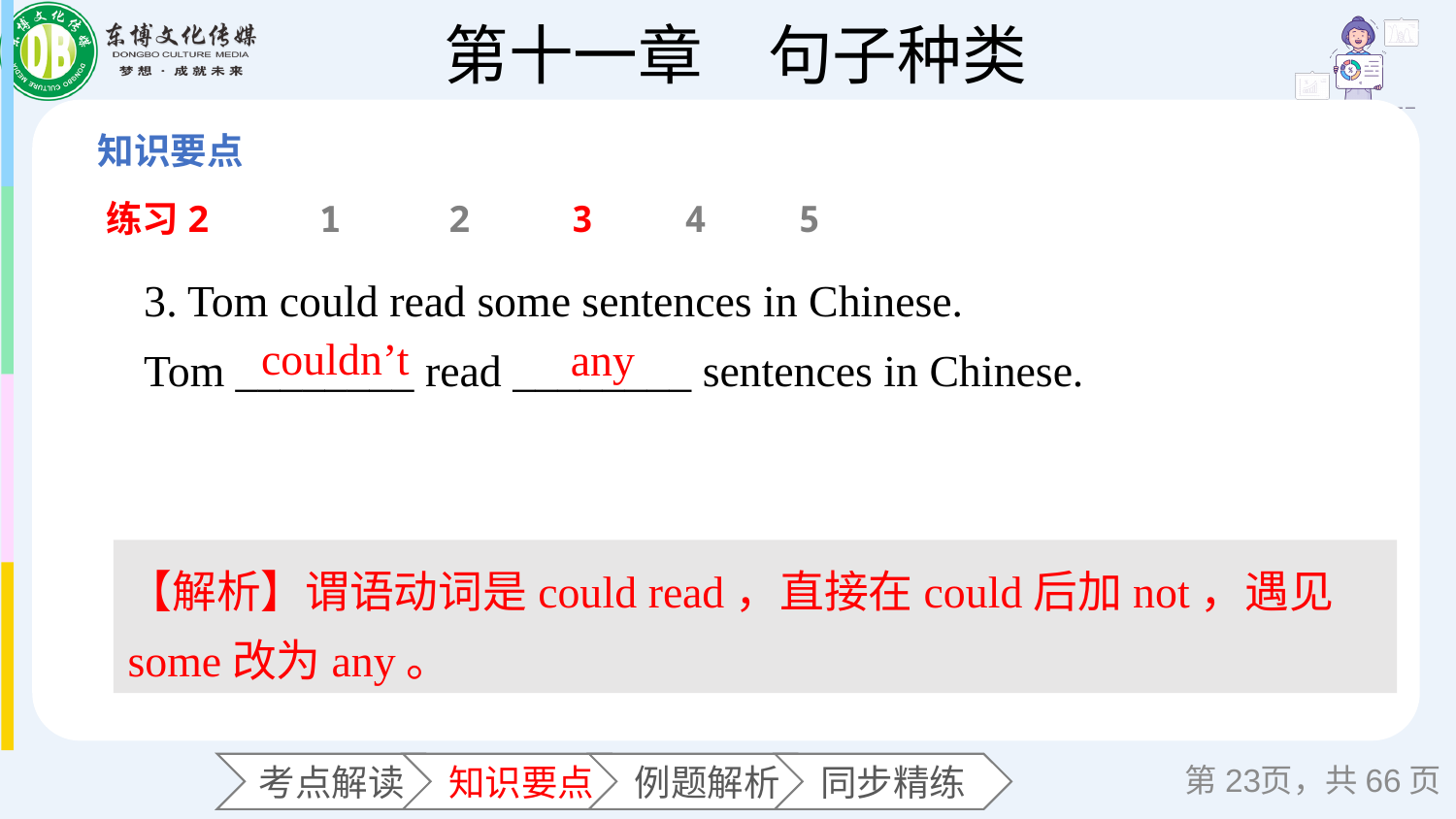

练习2
1
2
3
4
5
3. Tom could read some sentences in Chinese.
Tom ________ read ________ sentences in Chinese.
couldn’t
any
【解析】谓语动词是could read，直接在could后加not，遇见some改为any。
第23页，共66页